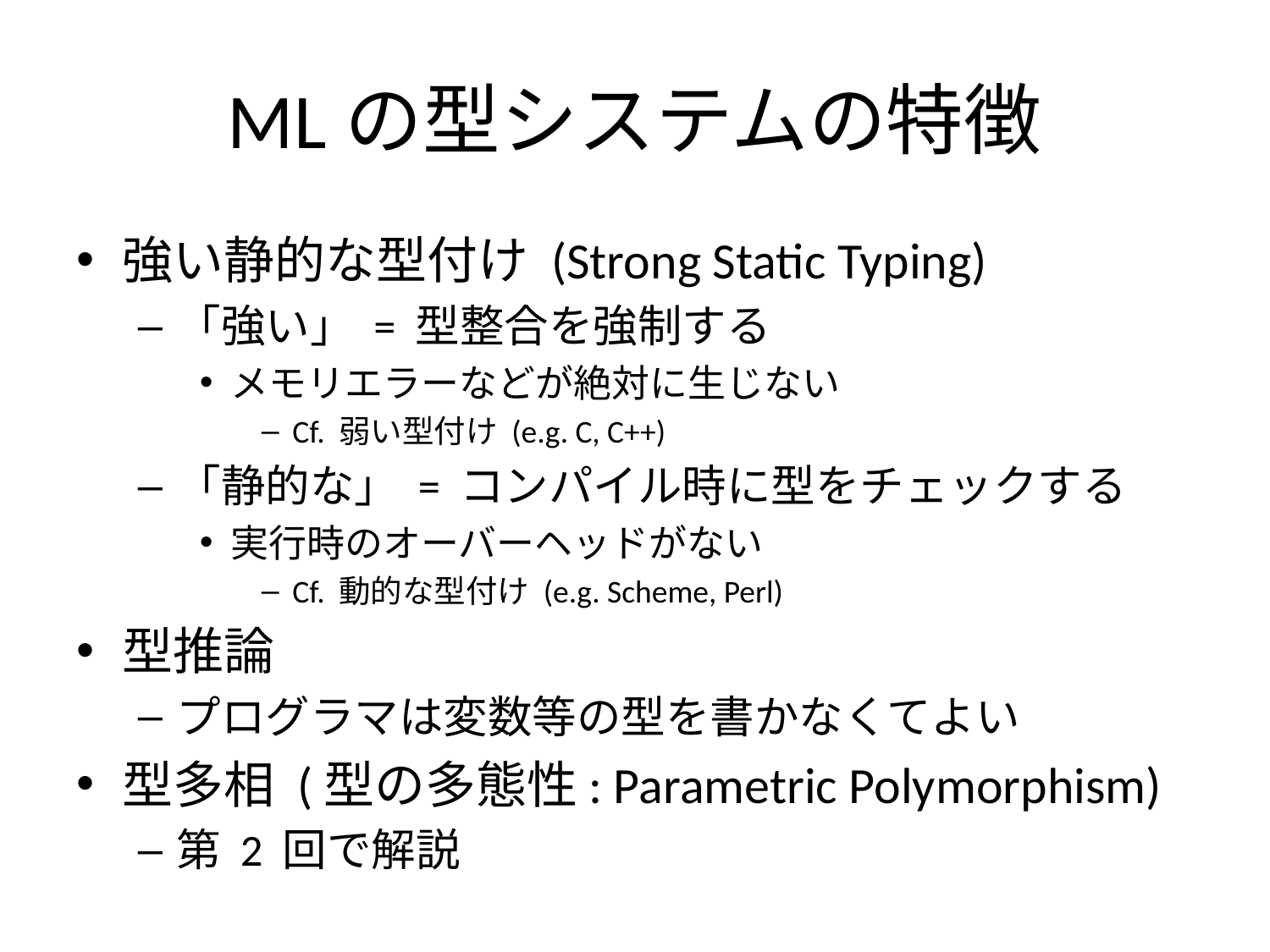

# MLの型システムの特徴
強い静的な型付け (Strong Static Typing)
「強い」 = 型整合を強制する
メモリエラーなどが絶対に生じない
Cf. 弱い型付け (e.g. C, C++)
「静的な」 = コンパイル時に型をチェックする
実行時のオーバーヘッドがない
Cf. 動的な型付け (e.g. Scheme, Perl)
型推論
プログラマは変数等の型を書かなくてよい
型多相 (型の多態性: Parametric Polymorphism)
第 2 回で解説